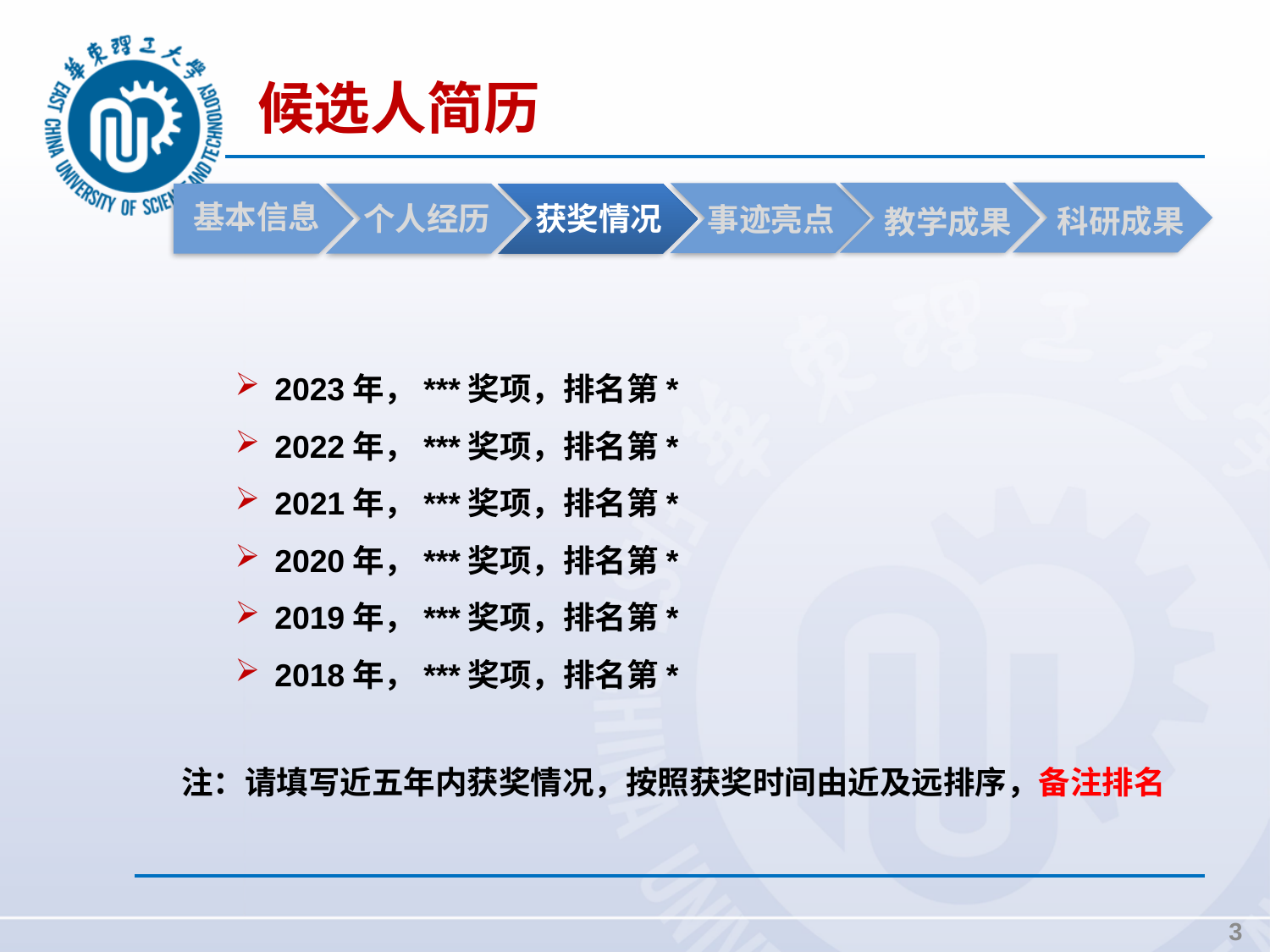

候选人简历

基本信息
个人经历
获奖情况
事迹亮点
科研成果
教学成果
2023年，***奖项，排名第*
2022年，***奖项，排名第*
2021年，***奖项，排名第*
2020年，***奖项，排名第*
2019年，***奖项，排名第*
2018年，***奖项，排名第*

注：请填写近五年内获奖情况，按照获奖时间由近及远排序，备注排名
3